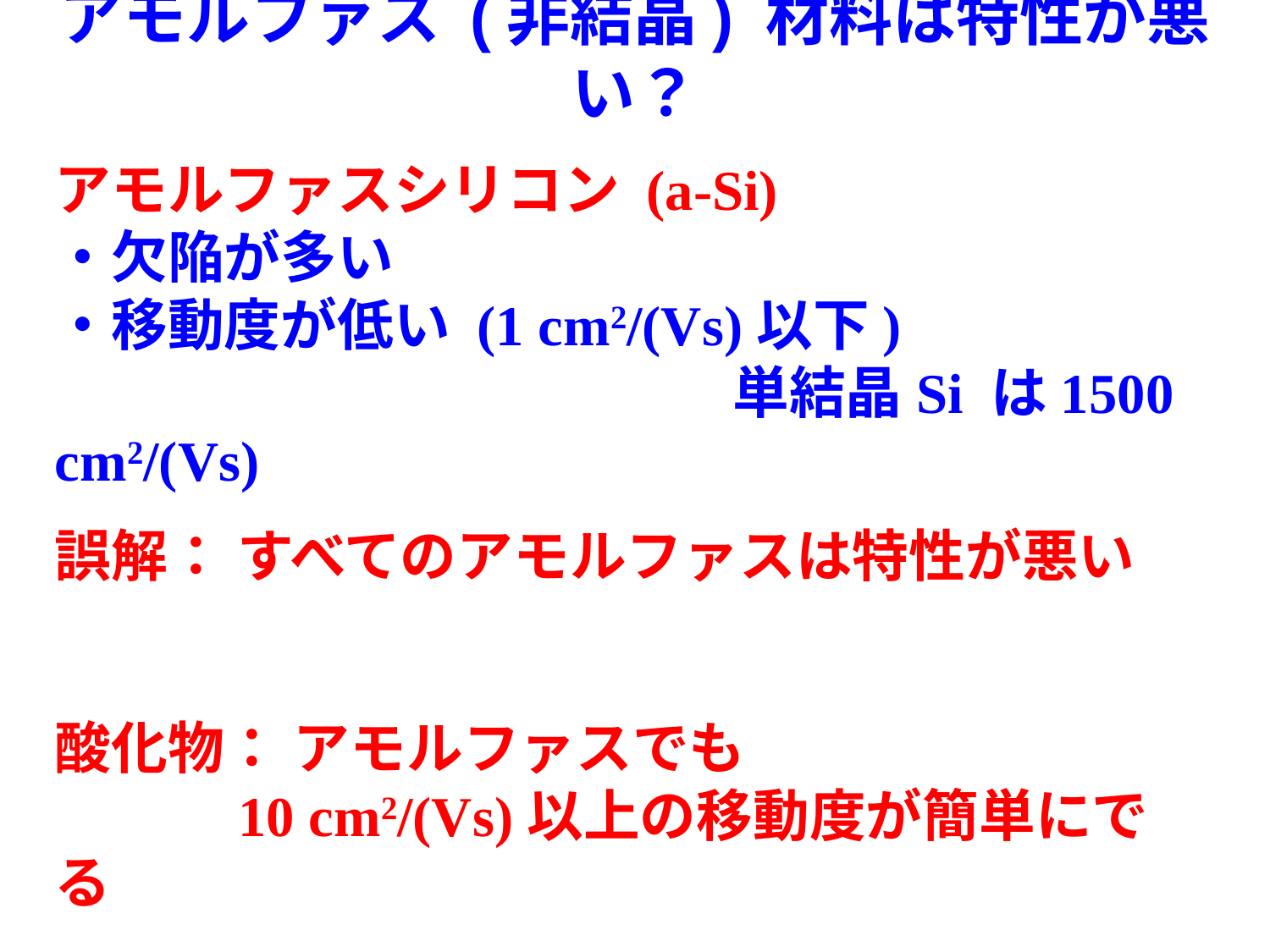

アモルファス (非結晶) 材料は特性が悪い？
アモルファスシリコン (a-Si)
・欠陥が多い
・移動度が低い (1 cm2/(Vs)以下)
　　　　　　　　　　　　単結晶Si は1500 cm2/(Vs)
誤解： すべてのアモルファスは特性が悪い

酸化物： アモルファスでも
　　　10 cm2/(Vs)以上の移動度が簡単にでる